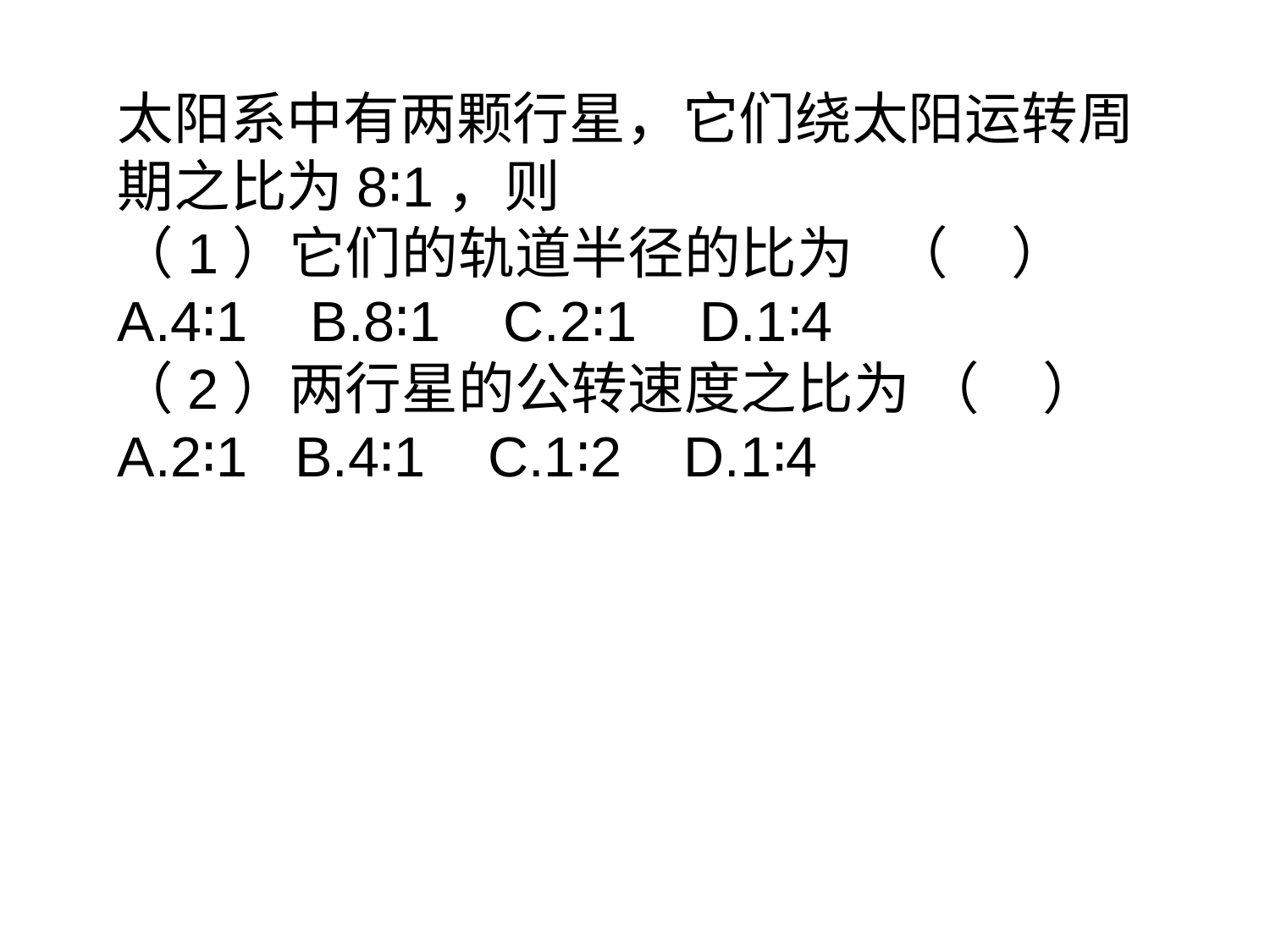

太阳系中有两颗行星，它们绕太阳运转周期之比为8∶1，则
（1）它们的轨道半径的比为   （     ）
A.4∶1    B.8∶1    C.2∶1    D.1∶4
（2）两行星的公转速度之比为 （     ）
A.2∶1   B.4∶1    C.1∶2    D.1∶4
A
C